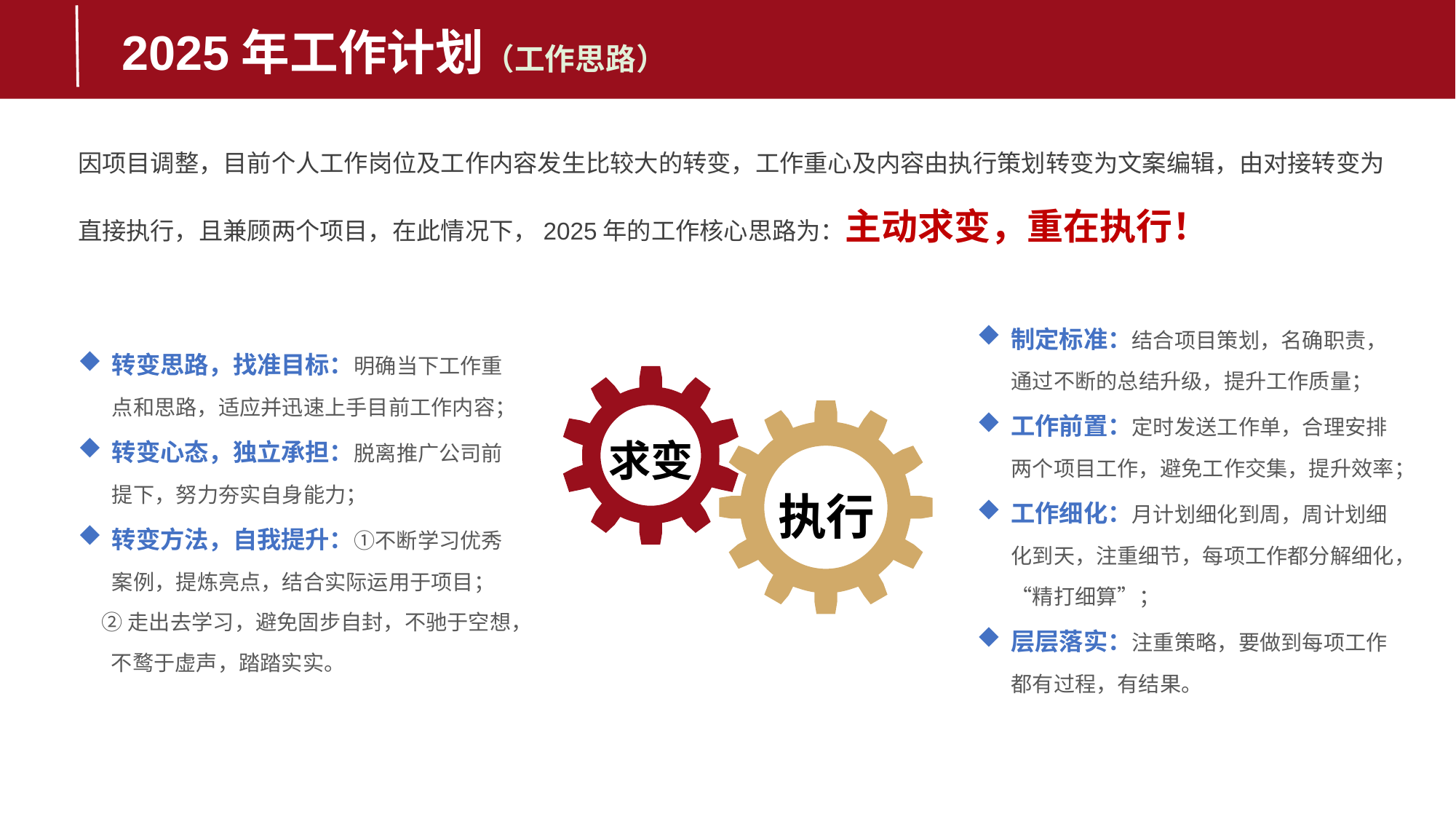

2025年工作计划（工作思路）
因项目调整，目前个人工作岗位及工作内容发生比较大的转变，工作重心及内容由执行策划转变为文案编辑，由对接转变为直接执行，且兼顾两个项目，在此情况下，2025年的工作核心思路为：主动求变，重在执行！
制定标准：结合项目策划，名确职责，通过不断的总结升级，提升工作质量；
工作前置：定时发送工作单，合理安排两个项目工作，避免工作交集，提升效率；
工作细化：月计划细化到周，周计划细化到天，注重细节，每项工作都分解细化，“精打细算”；
层层落实：注重策略，要做到每项工作都有过程，有结果。
转变思路，找准目标：明确当下工作重点和思路，适应并迅速上手目前工作内容；
转变心态，独立承担：脱离推广公司前提下，努力夯实自身能力；
转变方法，自我提升：①不断学习优秀案例，提炼亮点，结合实际运用于项目；
     ②走出去学习，避免固步自封，不驰于空想，
      不鹜于虚声，踏踏实实。

求变
执行